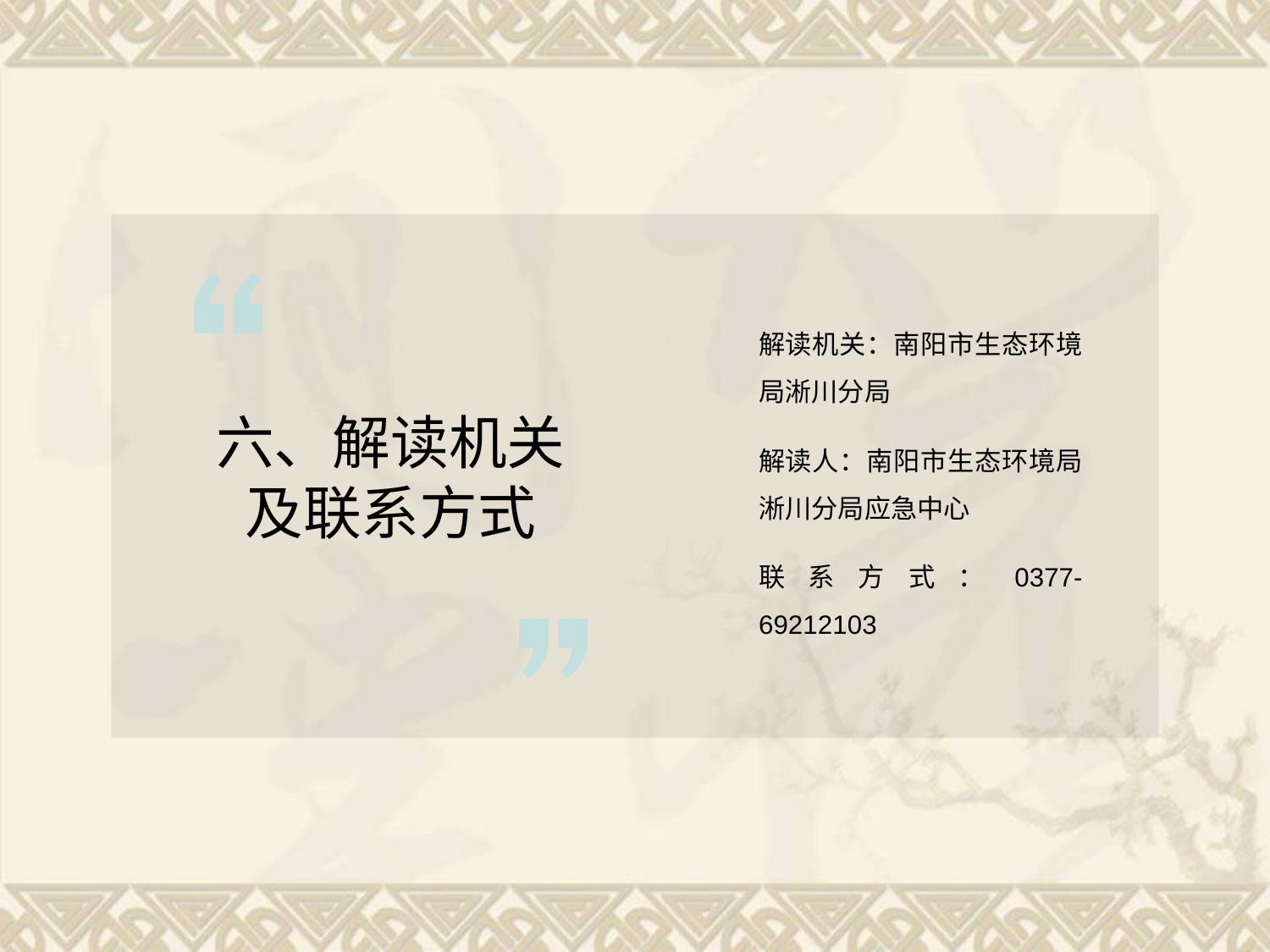

解读机关：南阳市生态环境局淅川分局
解读人：南阳市生态环境局淅川分局应急中心
联系方式：0377-69212103
# 六、解读机关及联系方式